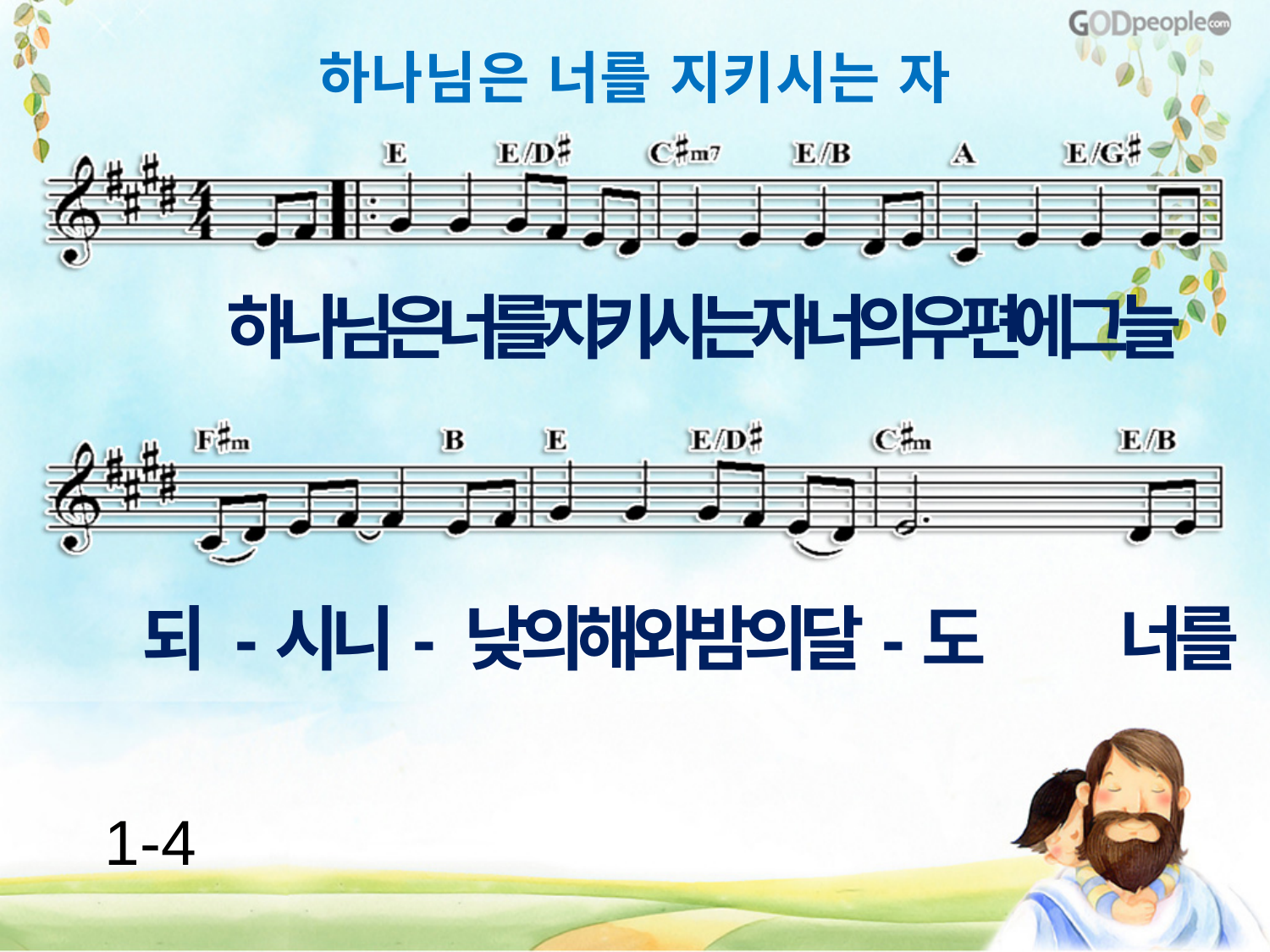

하나님은 너를 지키시는 자
하나님은너를지키시는자너의우편에그늘
되 -시니- 낮의해와밤의달-도             너를
1-4